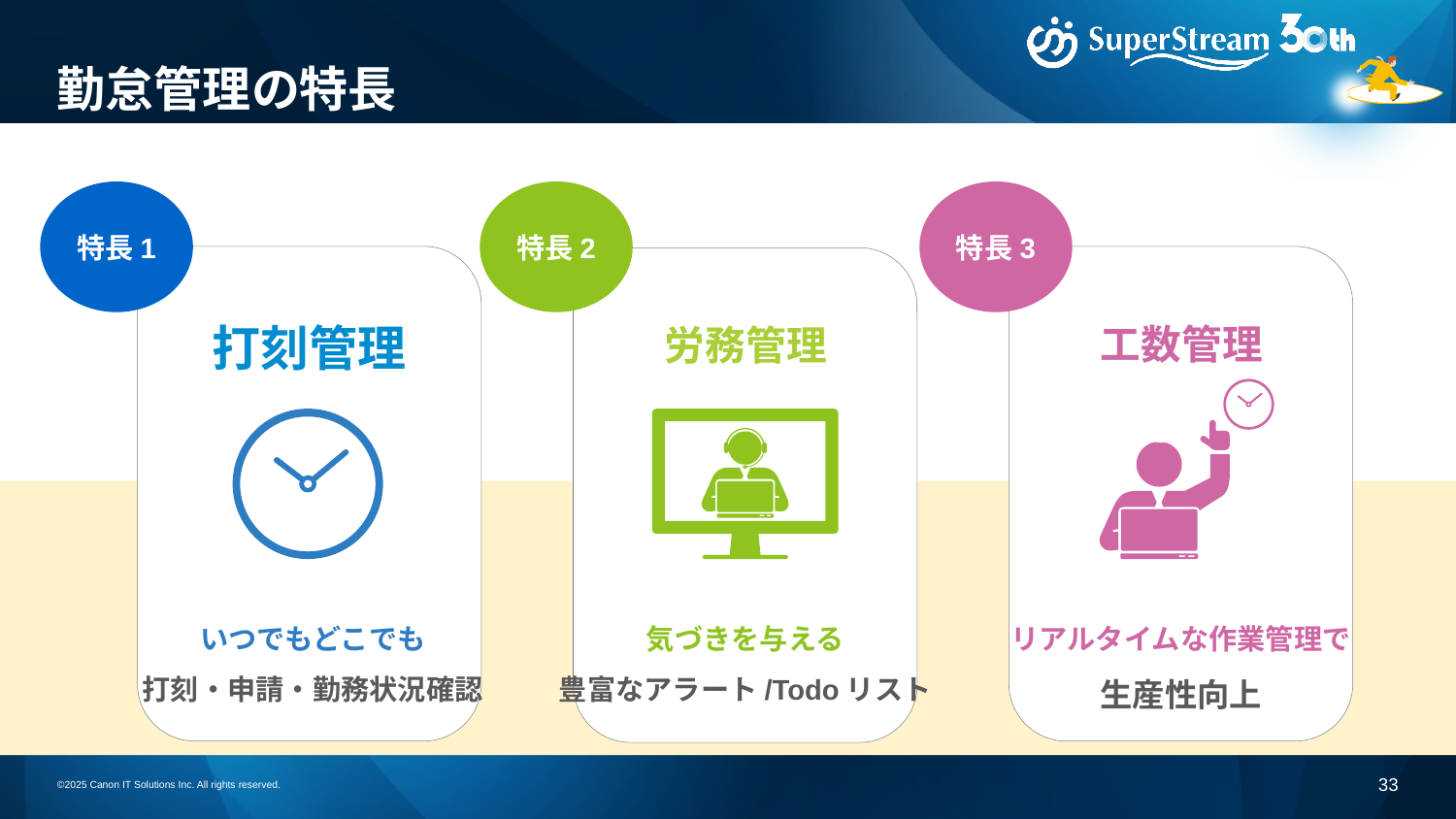

# 勤怠管理の特長
特長1
特長3
特長2

特長1

打刻管理
工数管理
労務管理

いつでもどこでも
打刻・申請・勤務状況確認
気づきを与える
豊富なアラート/Todoリスト
リアルタイムな作業管理で
生産性向上
©2025 Canon IT Solutions Inc. All rights reserved.
33